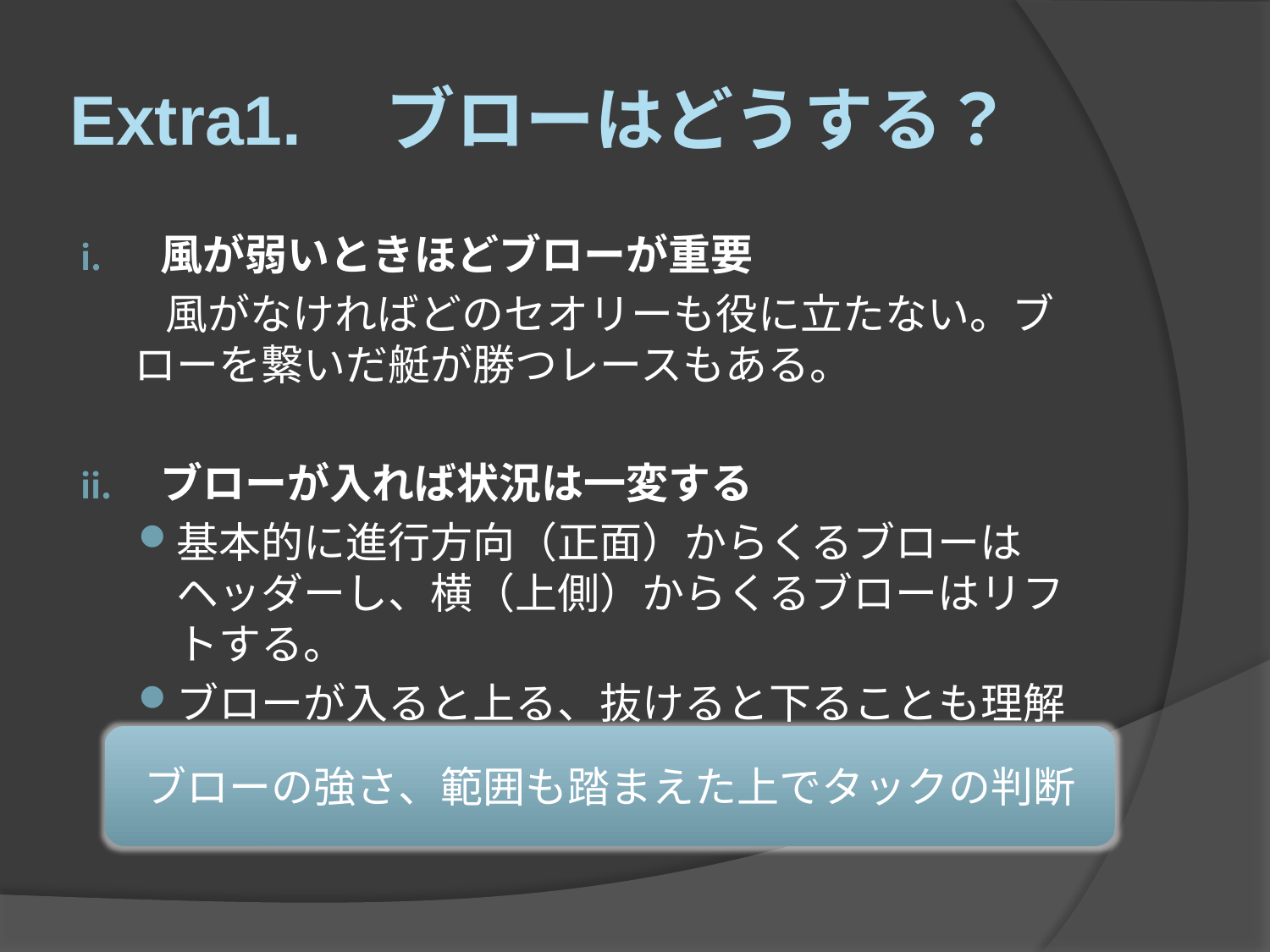

# Extra1.　ブローはどうする？
風が弱いときほどブローが重要
　　風がなければどのセオリーも役に立たない。ブローを繋いだ艇が勝つレースもある。

ブローが入れば状況は一変する
基本的に進行方向（正面）からくるブローはヘッダーし、横（上側）からくるブローはリフトする。
ブローが入ると上る、抜けると下ることも理解する。

ブローの強さ、範囲も踏まえた上でタックの判断